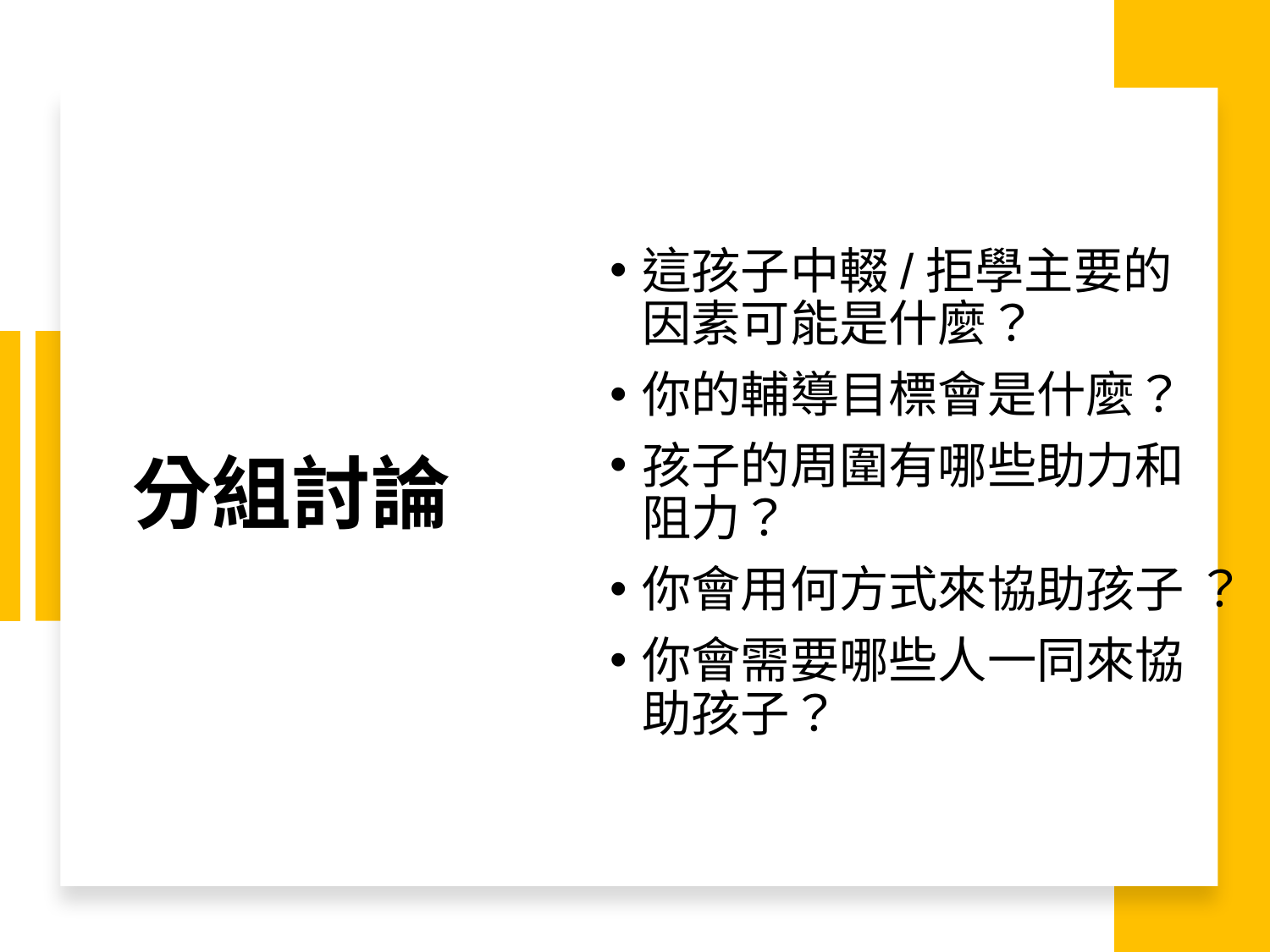

這孩子中輟/拒學主要的因素可能是什麼？
你的輔導目標會是什麼？
孩子的周圍有哪些助力和阻力？
你會用何方式來協助孩子 ？
你會需要哪些人一同來協助孩子？
# 分組討論